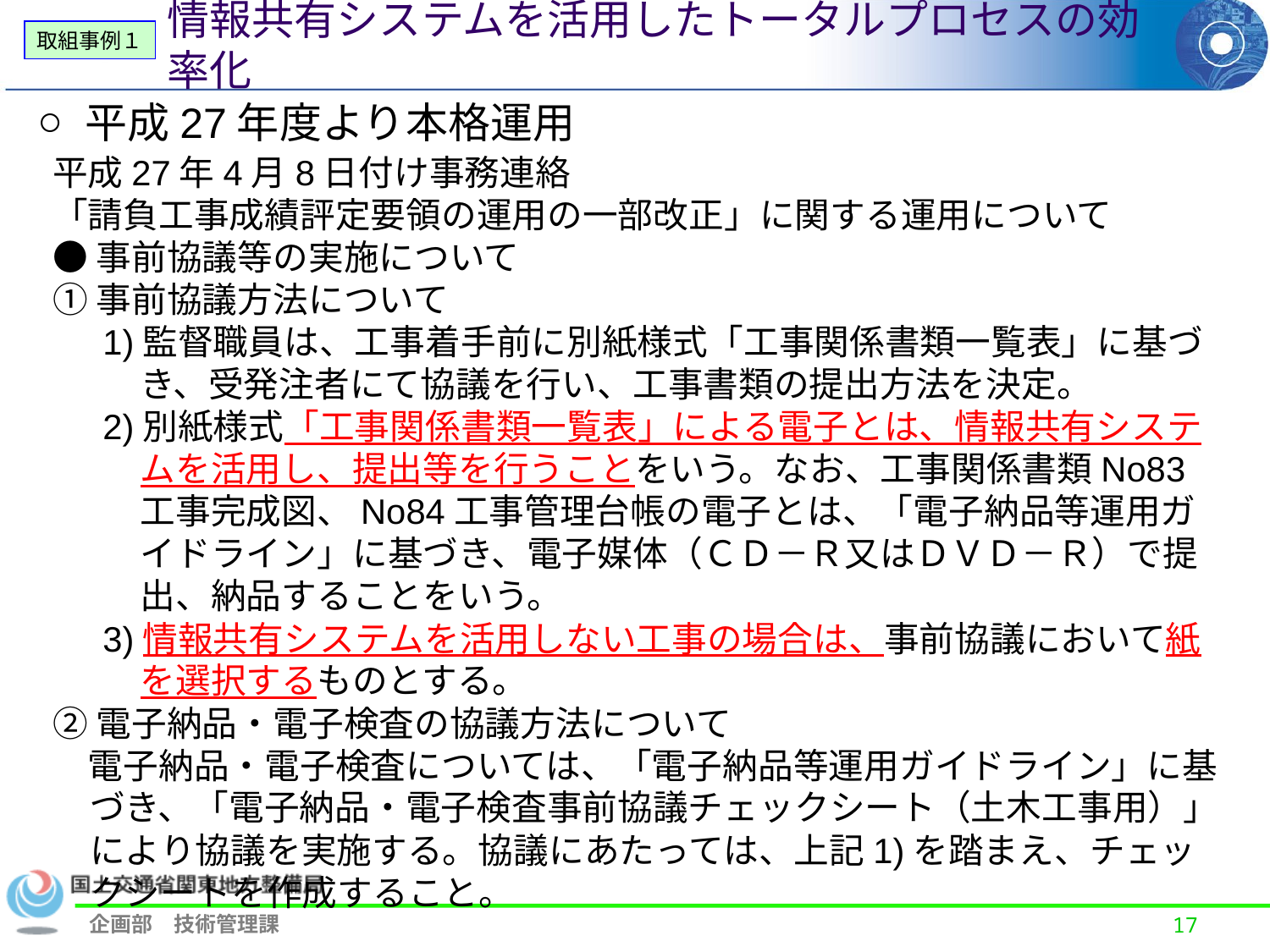

情報共有システムを活用したトータルプロセスの効率化
取組事例１
平成27年度より本格運用
平成27年4月8日付け事務連絡
「請負工事成績評定要領の運用の一部改正」に関する運用について
●事前協議等の実施について
①事前協議方法について
1)監督職員は、工事着手前に別紙様式「工事関係書類一覧表」に基づき、受発注者にて協議を行い、工事書類の提出方法を決定。
2)別紙様式「工事関係書類一覧表」による電子とは、情報共有システムを活用し、提出等を行うことをいう。なお、工事関係書類No83工事完成図、No84工事管理台帳の電子とは、「電子納品等運用ガイドライン」に基づき、電子媒体（ＣＤ－Ｒ又はＤＶＤ－Ｒ）で提出、納品することをいう。
3)情報共有システムを活用しない工事の場合は、事前協議において紙を選択するものとする。
②電子納品・電子検査の協議方法について
　電子納品・電子検査については、「電子納品等運用ガイドライン」に基づき、「電子納品・電子検査事前協議チェックシート（土木工事用）」により協議を実施する。協議にあたっては、上記1)を踏まえ、チェックシートを作成すること。